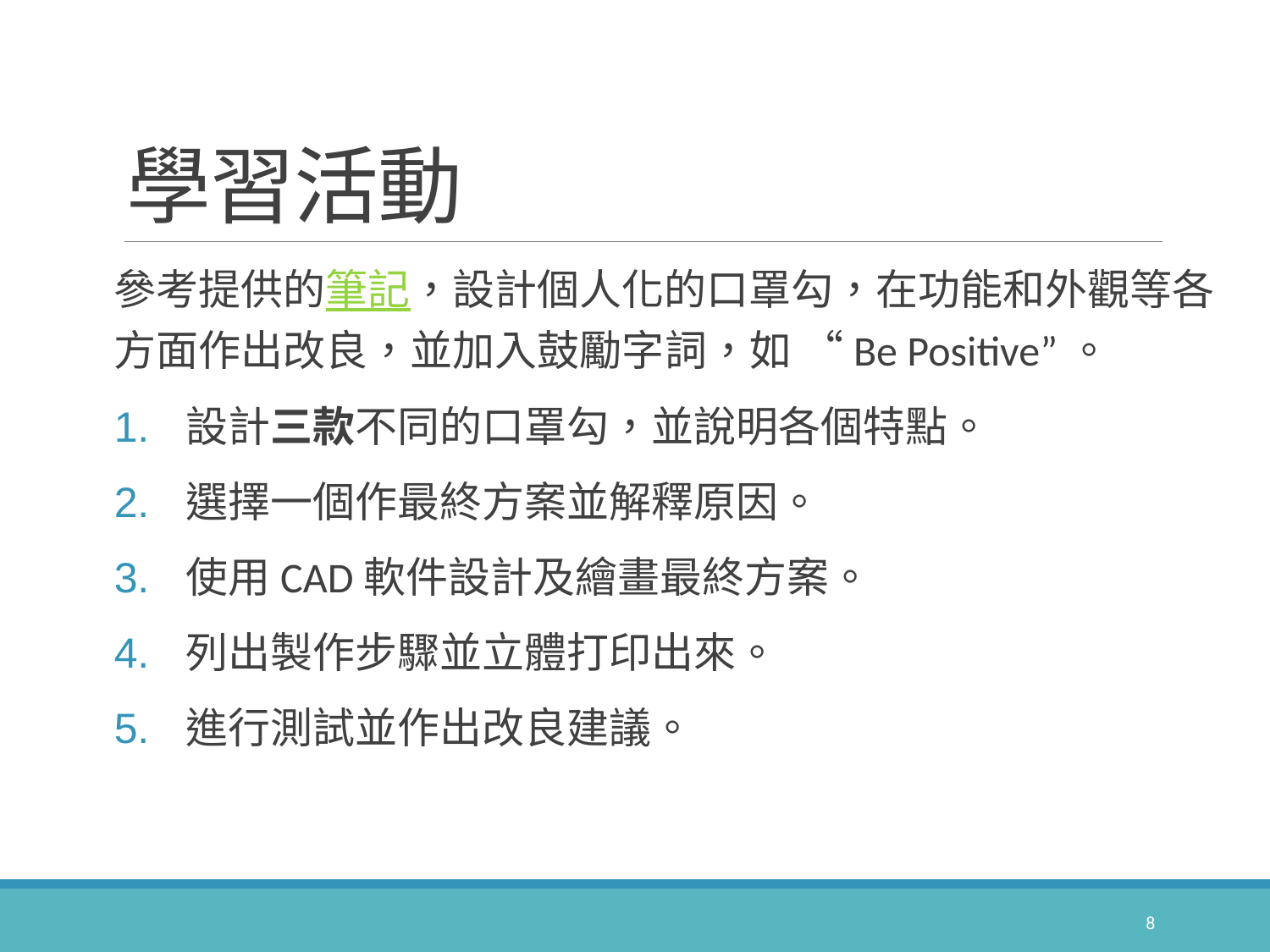

# 學習活動
參考提供的筆記，設計個人化的口罩勾，在功能和外觀等各方面作出改良，並加入鼓勵字詞，如 “Be Positive”。
設計三款不同的口罩勾，並說明各個特點。
選擇一個作最終方案並解釋原因。
使用CAD軟件設計及繪畫最終方案。
列出製作步驟並立體打印出來。
進行測試並作出改良建議。

8